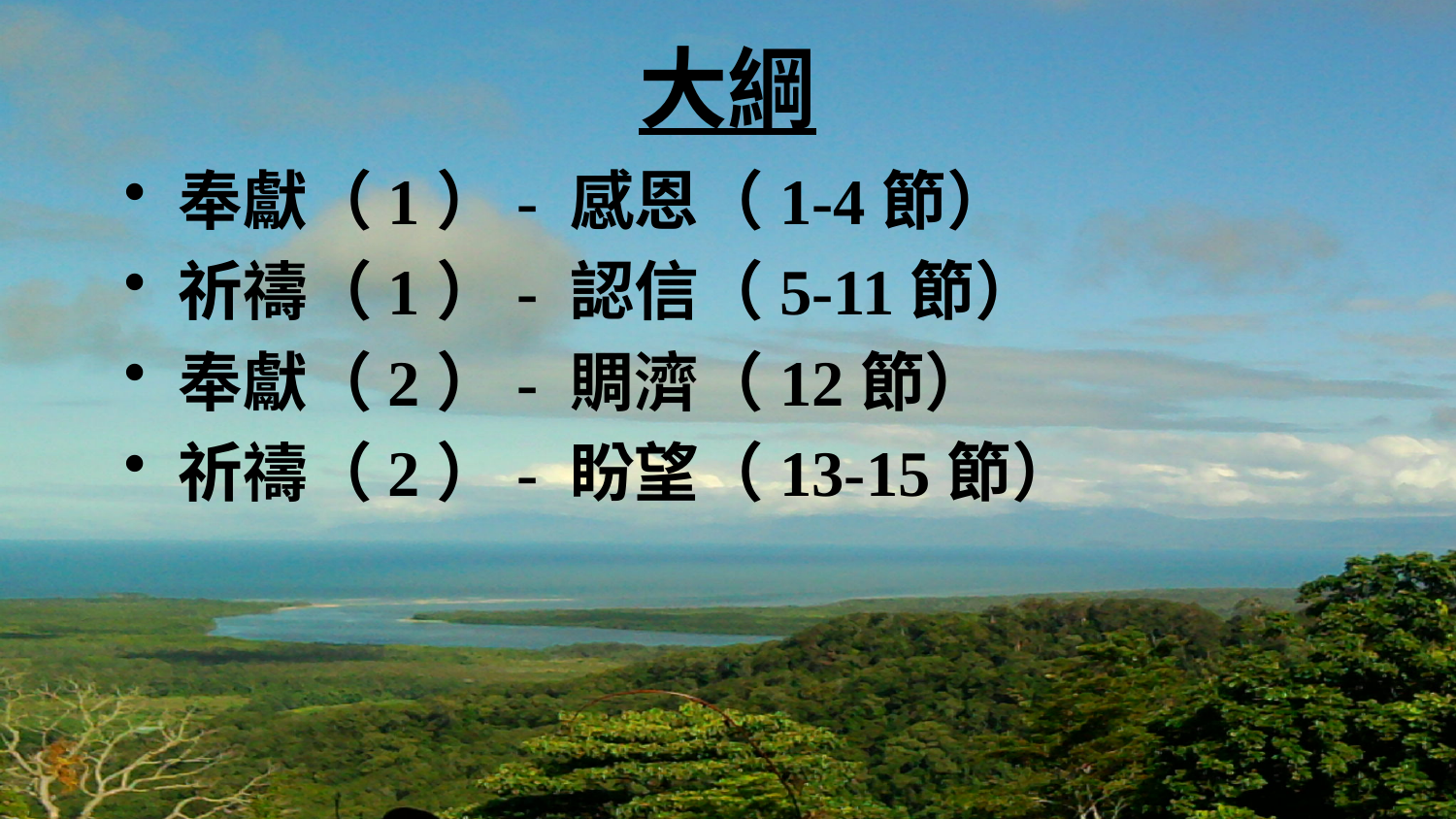

# 大綱
奉獻（1）- 感恩（1-4節）
祈禱（1）- 認信（5-11節）
奉獻（2）- 賙濟（12節）
祈禱（2）- 盼望（13-15節）